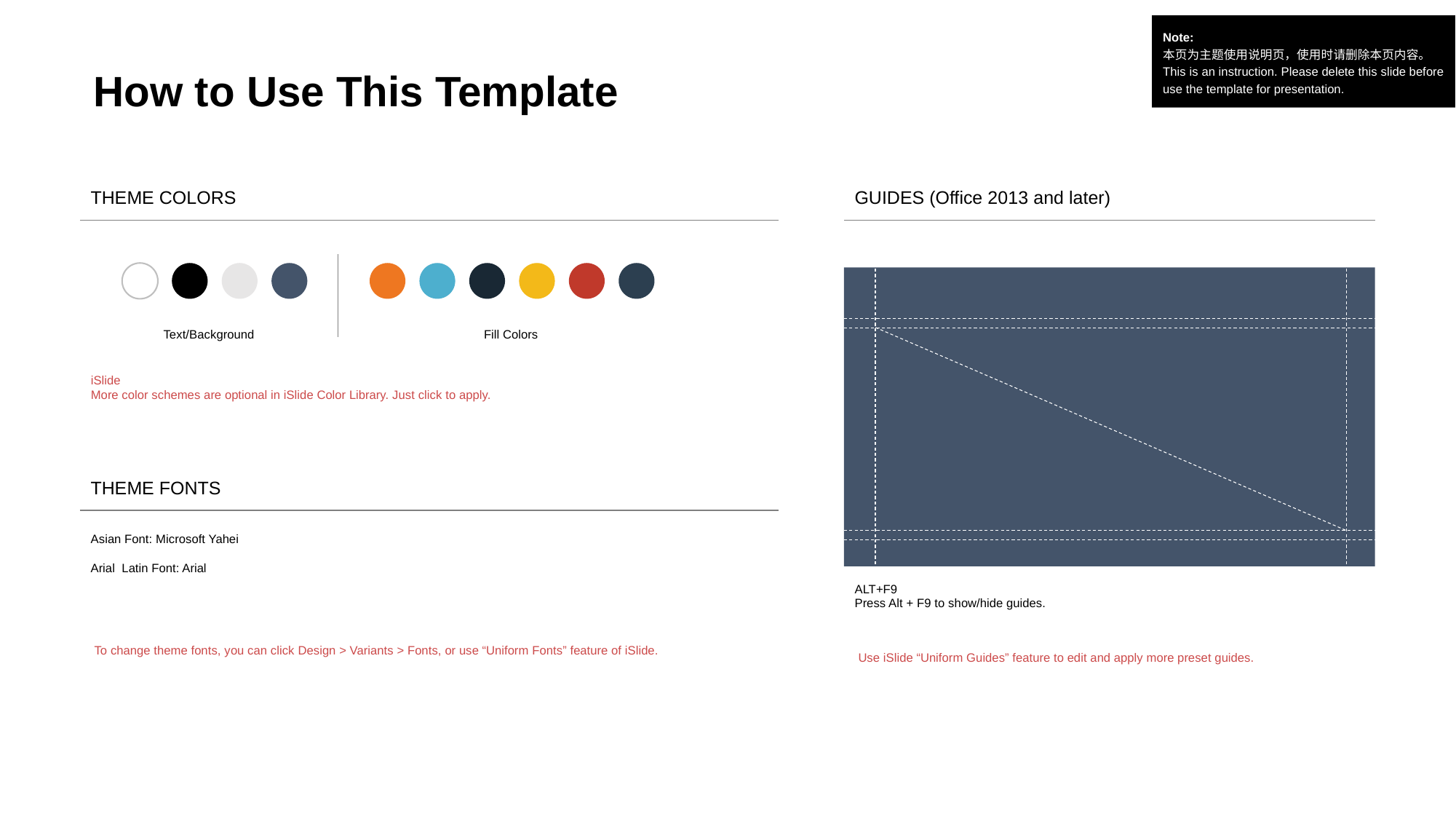

How to Use This Template
Note:
本页为主题使用说明页，使用时请删除本页内容。
This is an instruction. Please delete this slide before use the template for presentation.
THEME COLORS
GUIDES (Office 2013 and later)

ALT+F9
Press Alt + F9 to show/hide guides.

Text/Background
Fill Colors
iSlide
More color schemes are optional in iSlide Color Library. Just click to apply.
THEME FONTS
Asian Font: Microsoft Yahei

Arial  Latin Font: Arial
 Use iSlide “Uniform Guides” feature to edit and apply more preset guides.
 To change theme fonts, you can click Design > Variants > Fonts, or use “Uniform Fonts” feature of iSlide.